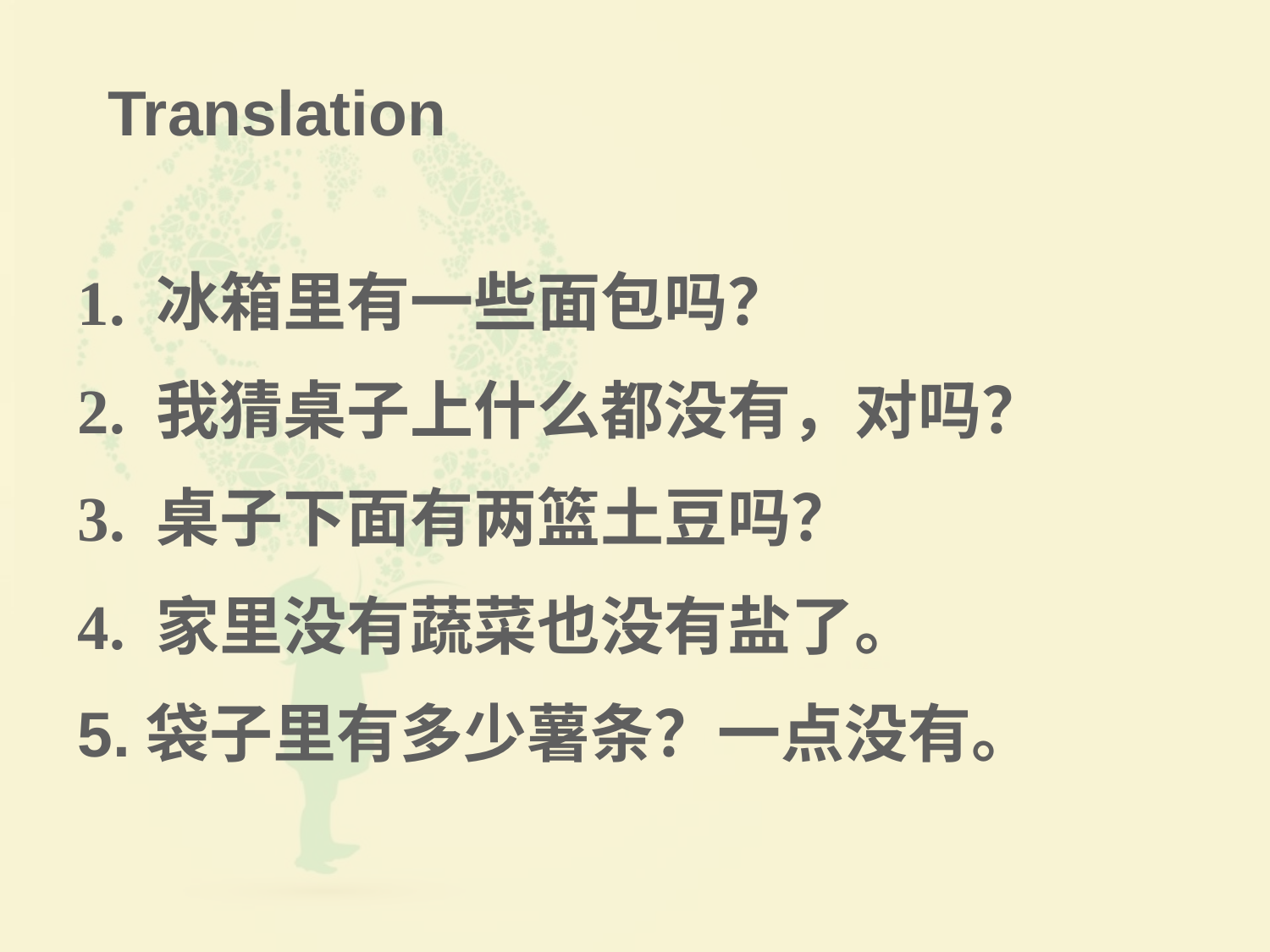

Translation
1. 冰箱里有一些面包吗？
2. 我猜桌子上什么都没有，对吗？
3. 桌子下面有两篮土豆吗？
4. 家里没有蔬菜也没有盐了。
5.袋子里有多少薯条？一点没有。